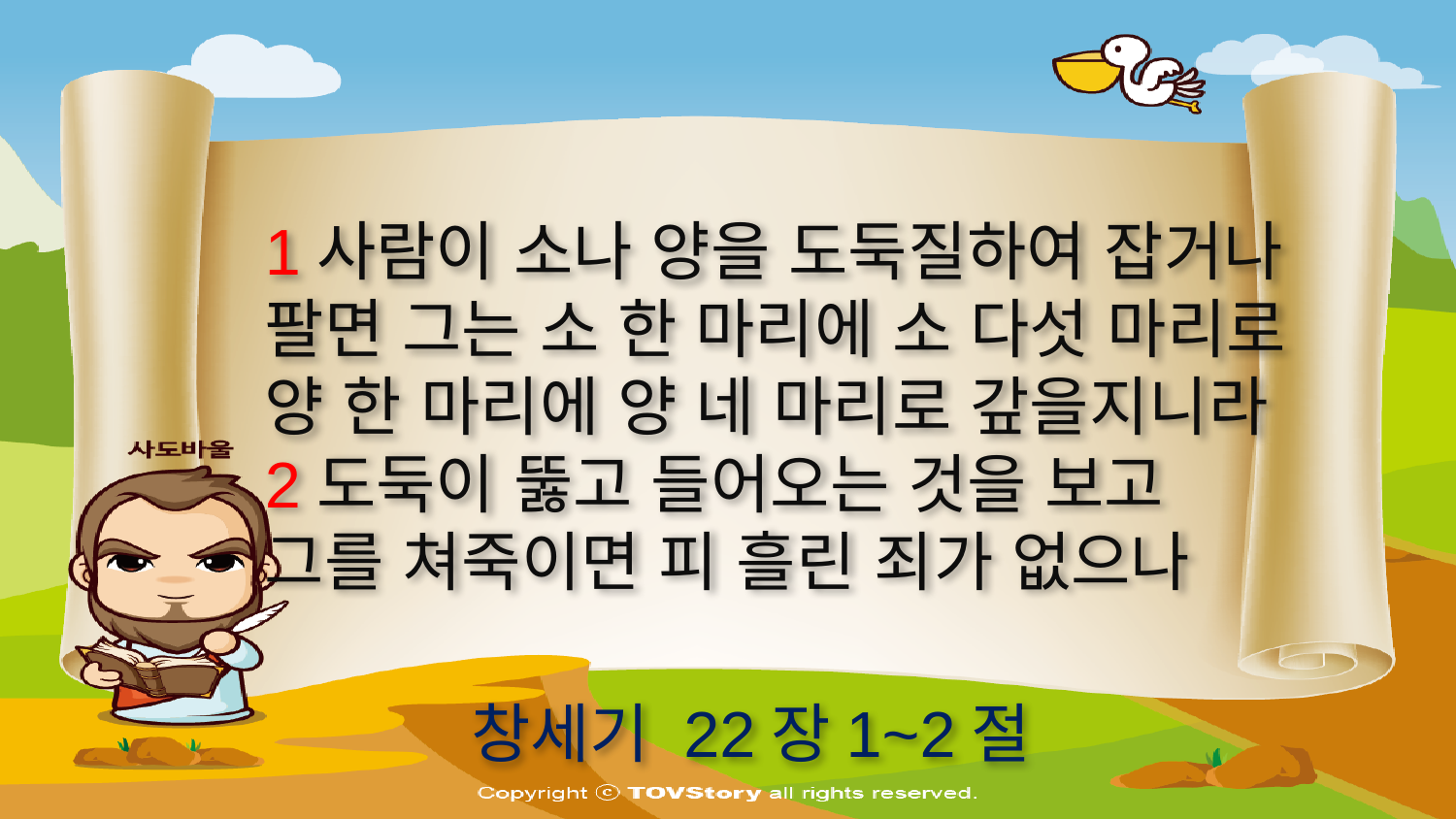

1사람이 소나 양을 도둑질하여 잡거나 팔면 그는 소 한 마리에 소 다섯 마리로 양 한 마리에 양 네 마리로 갚을지니라
2도둑이 뚫고 들어오는 것을 보고 그를 쳐죽이면 피 흘린 죄가 없으나
창세기 22장1~2절